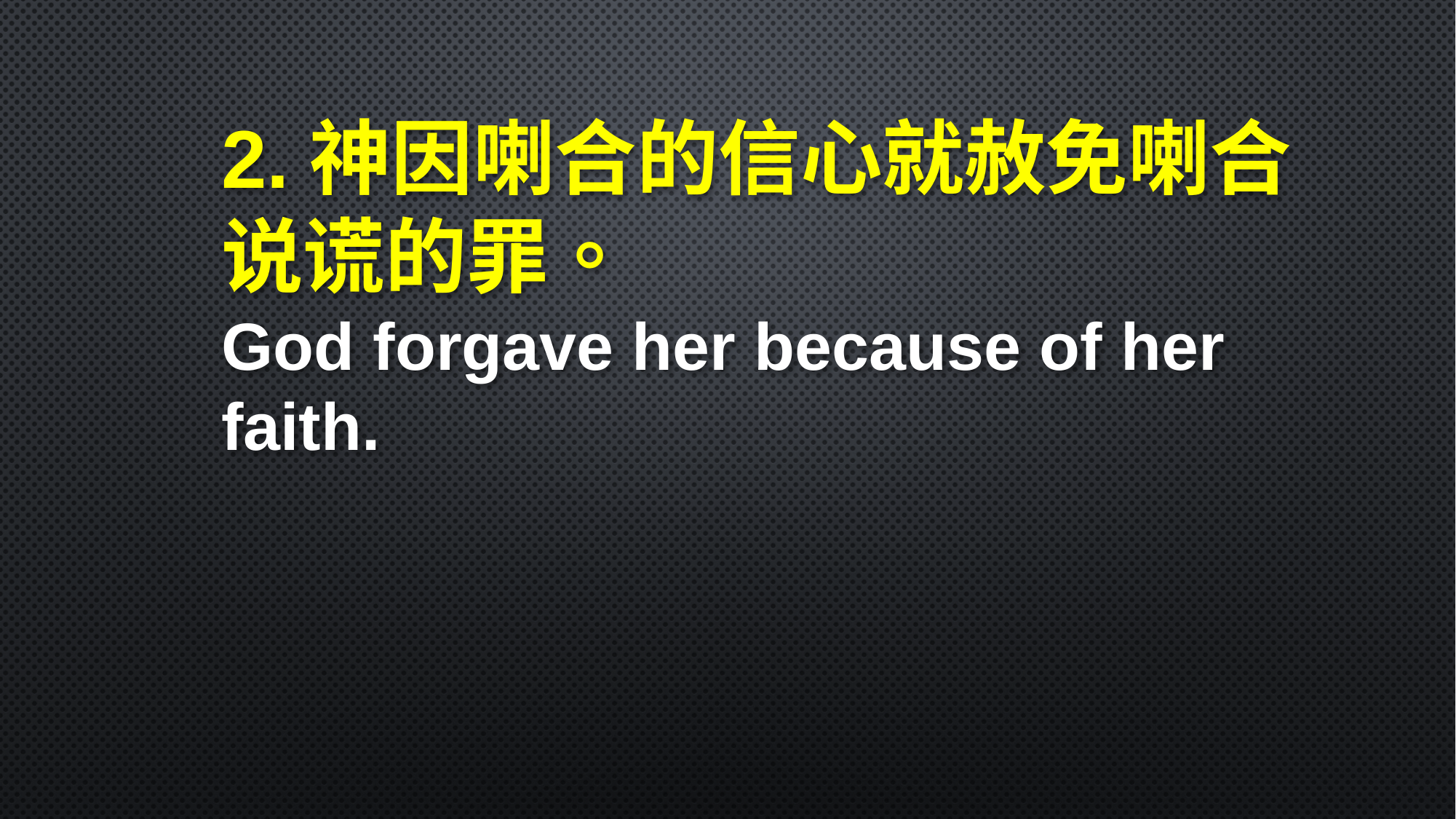

2.神因喇合的信心就赦免喇合说谎的罪。
God forgave her because of her faith.